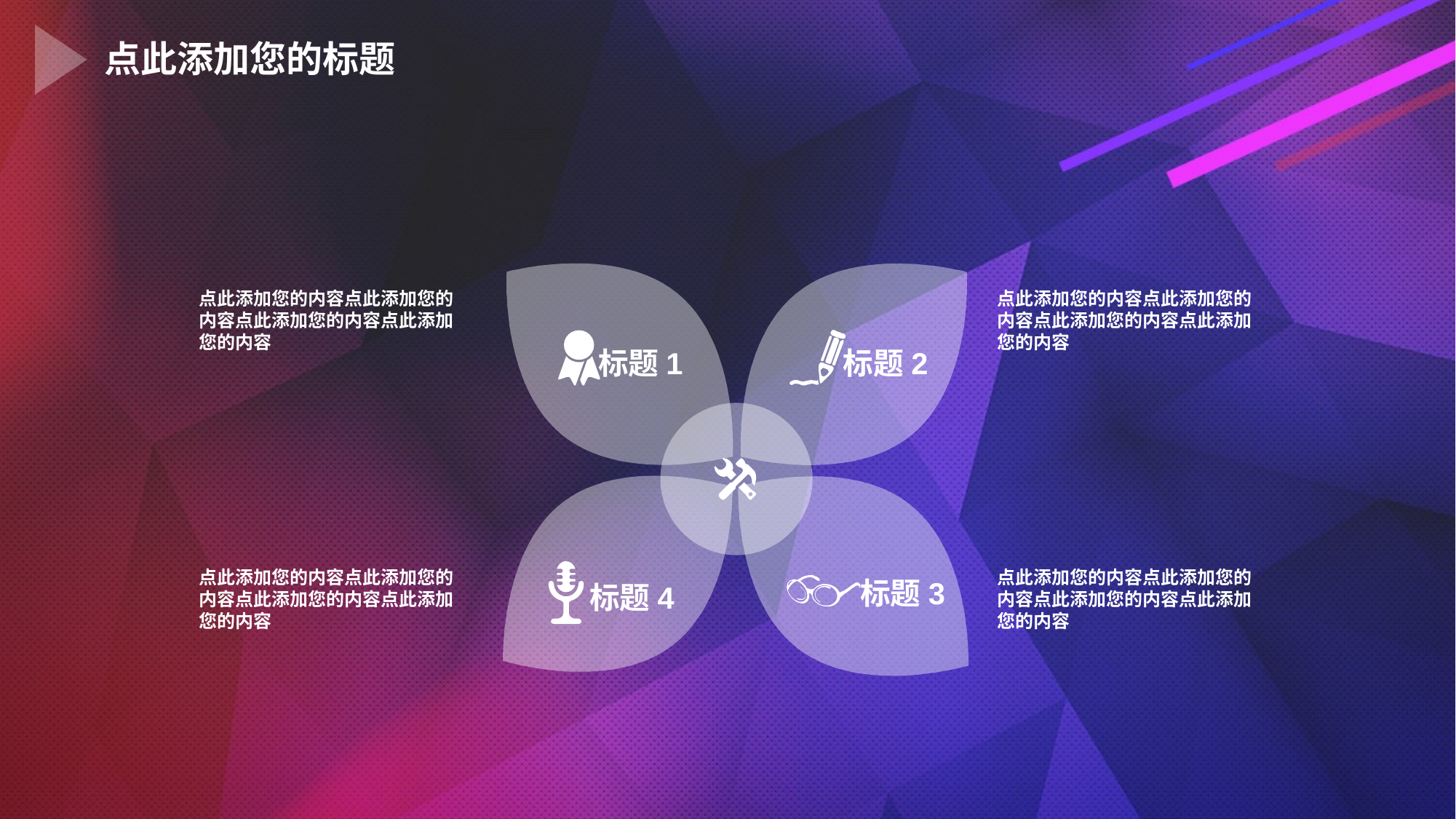

点此添加您的标题

点此添加您的内容点此添加您的内容点此添加您的内容点此添加您的内容

点此添加您的内容点此添加您的内容点此添加您的内容点此添加您的内容

标题1
标题2

点此添加您的内容点此添加您的内容点此添加您的内容点此添加您的内容

点此添加您的内容点此添加您的内容点此添加您的内容点此添加您的内容

标题3
标题4